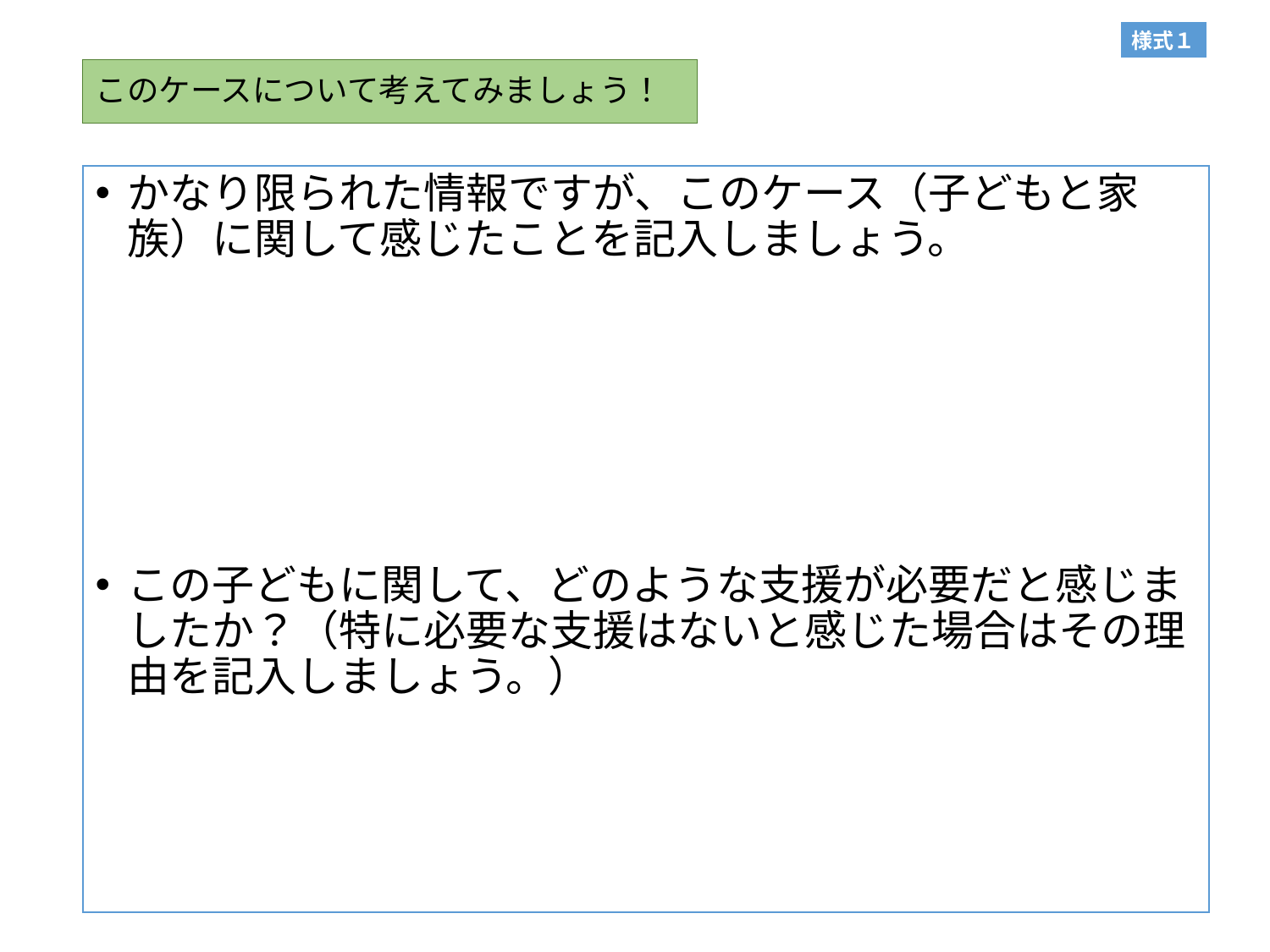

様式１
# このケースについて考えてみましょう！
かなり限られた情報ですが、このケース（子どもと家族）に関して感じたことを記入しましょう。

この子どもに関して、どのような支援が必要だと感じましたか？（特に必要な支援はないと感じた場合はその理由を記入しましょう。）